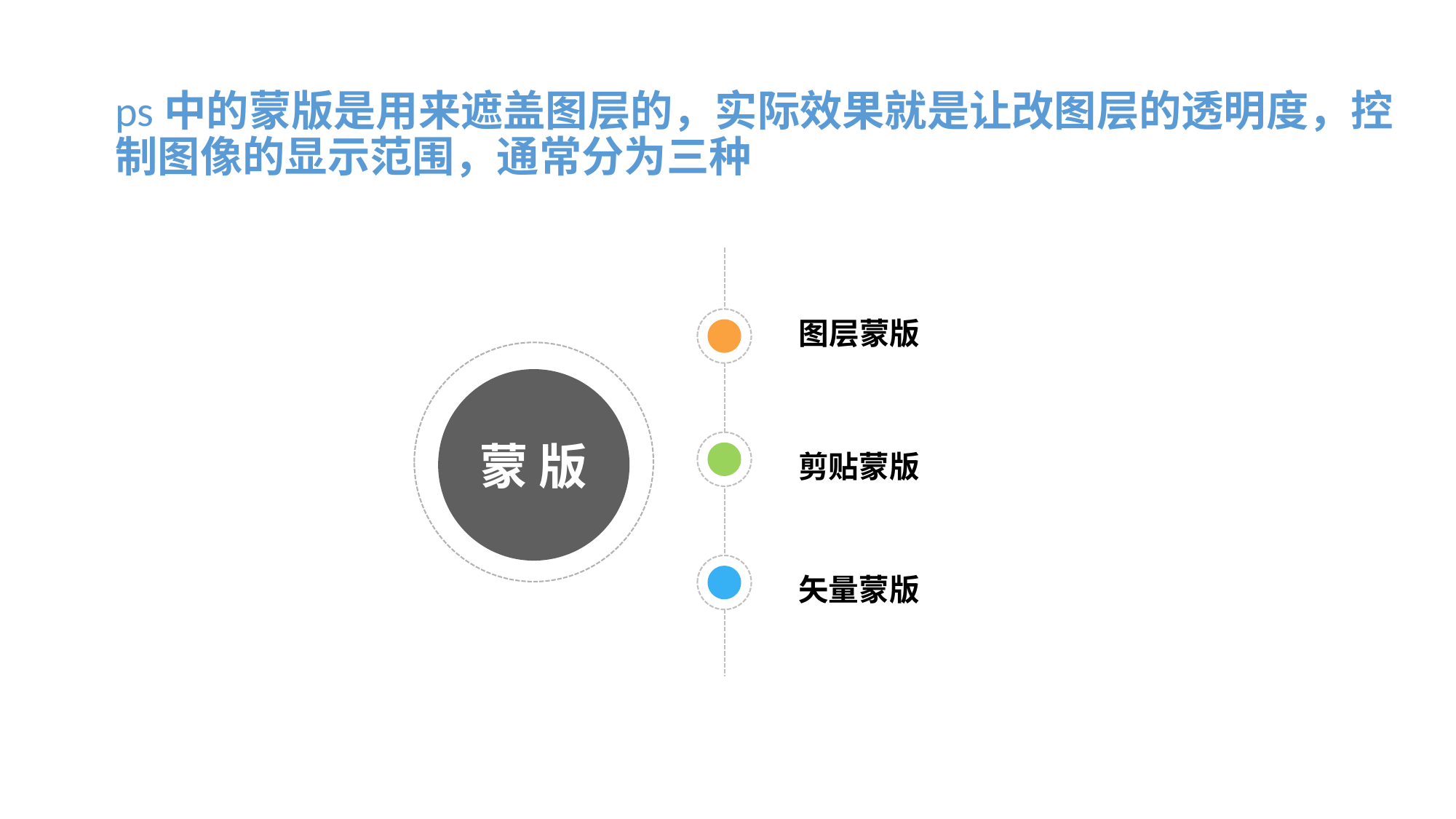

# ps中的蒙版是用来遮盖图层的，实际效果就是让改图层的透明度，控制图像的显示范围，通常分为三种
图层蒙版

蒙 版
剪贴蒙版

矢量蒙版